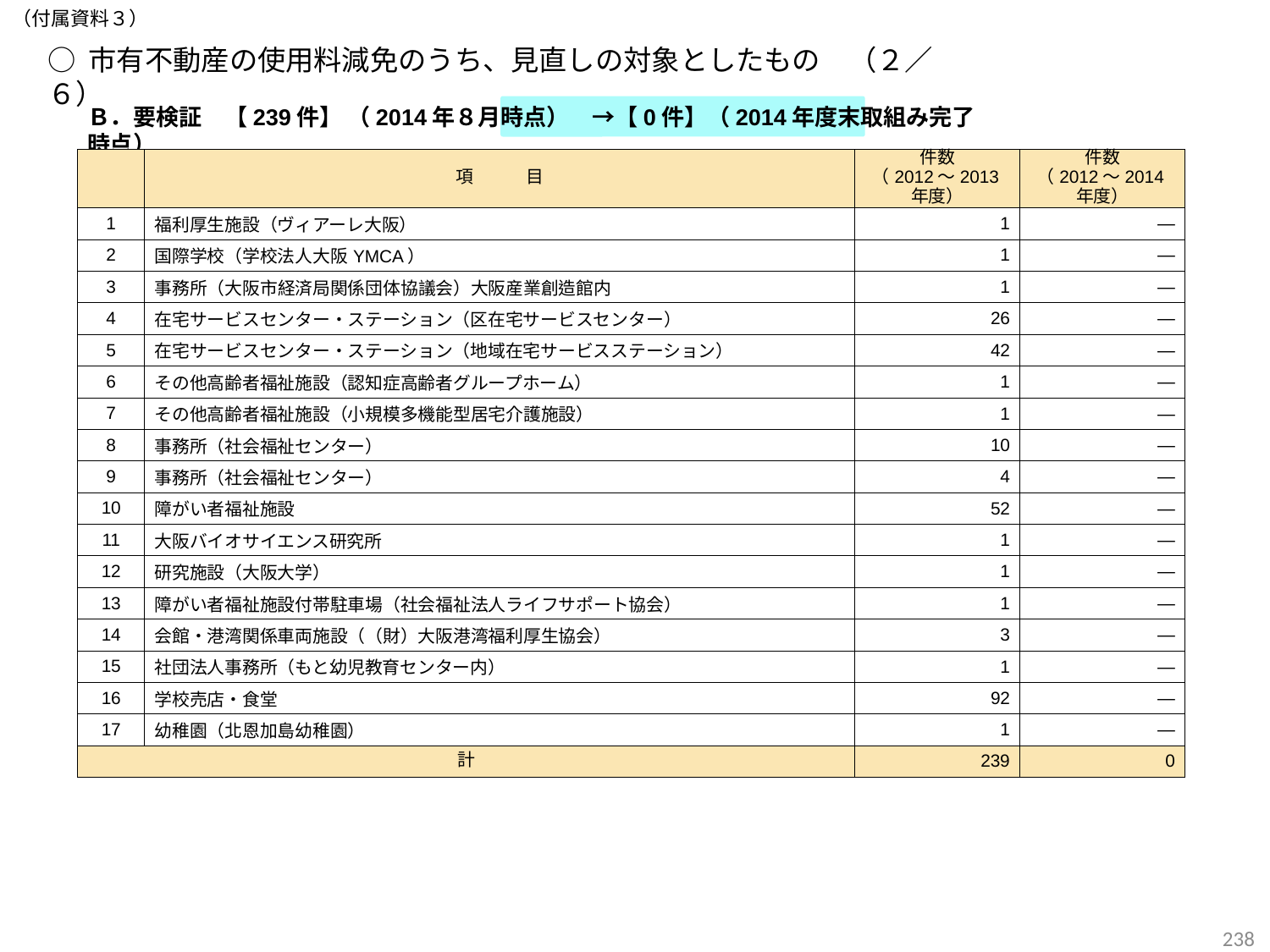

（付属資料３）
○ 市有不動産の使用料減免のうち、見直しの対象としたもの　（２／６）
Ｂ．要検証　【239件】 （2014年８月時点）　→【0件】（2014年度末取組み完了時点）

|  | 項　　　目 | 件数 （2012～2013年度） | 件数 （2012～2014年度） |
| --- | --- | --- | --- |
| 1 | 福利厚生施設（ヴィアーレ大阪） | 1 | ― |
| 2 | 国際学校（学校法人大阪YMCA） | 1 | ― |
| 3 | 事務所（大阪市経済局関係団体協議会）大阪産業創造館内 | 1 | ― |
| 4 | 在宅サービスセンター・ステーション（区在宅サービスセンター） | 26 | ― |
| 5 | 在宅サービスセンター・ステーション（地域在宅サービスステーション） | 42 | ― |
| 6 | その他高齢者福祉施設（認知症高齢者グループホーム） | 1 | ― |
| 7 | その他高齢者福祉施設（小規模多機能型居宅介護施設） | 1 | ― |
| 8 | 事務所（社会福祉センター） | 10 | ― |
| 9 | 事務所（社会福祉センター） | 4 | ― |
| 10 | 障がい者福祉施設 | 52 | ― |
| 11 | 大阪バイオサイエンス研究所 | 1 | ― |
| 12 | 研究施設（大阪大学） | 1 | ― |
| 13 | 障がい者福祉施設付帯駐車場（社会福祉法人ライフサポート協会） | 1 | ― |
| 14 | 会館・港湾関係車両施設（（財）大阪港湾福利厚生協会） | 3 | ― |
| 15 | 社団法人事務所（もと幼児教育センター内） | 1 | ― |
| 16 | 学校売店・食堂 | 92 | ― |
| 17 | 幼稚園（北恩加島幼稚園） | 1 | ― |
| 計 |  | 239 | 0 |
238